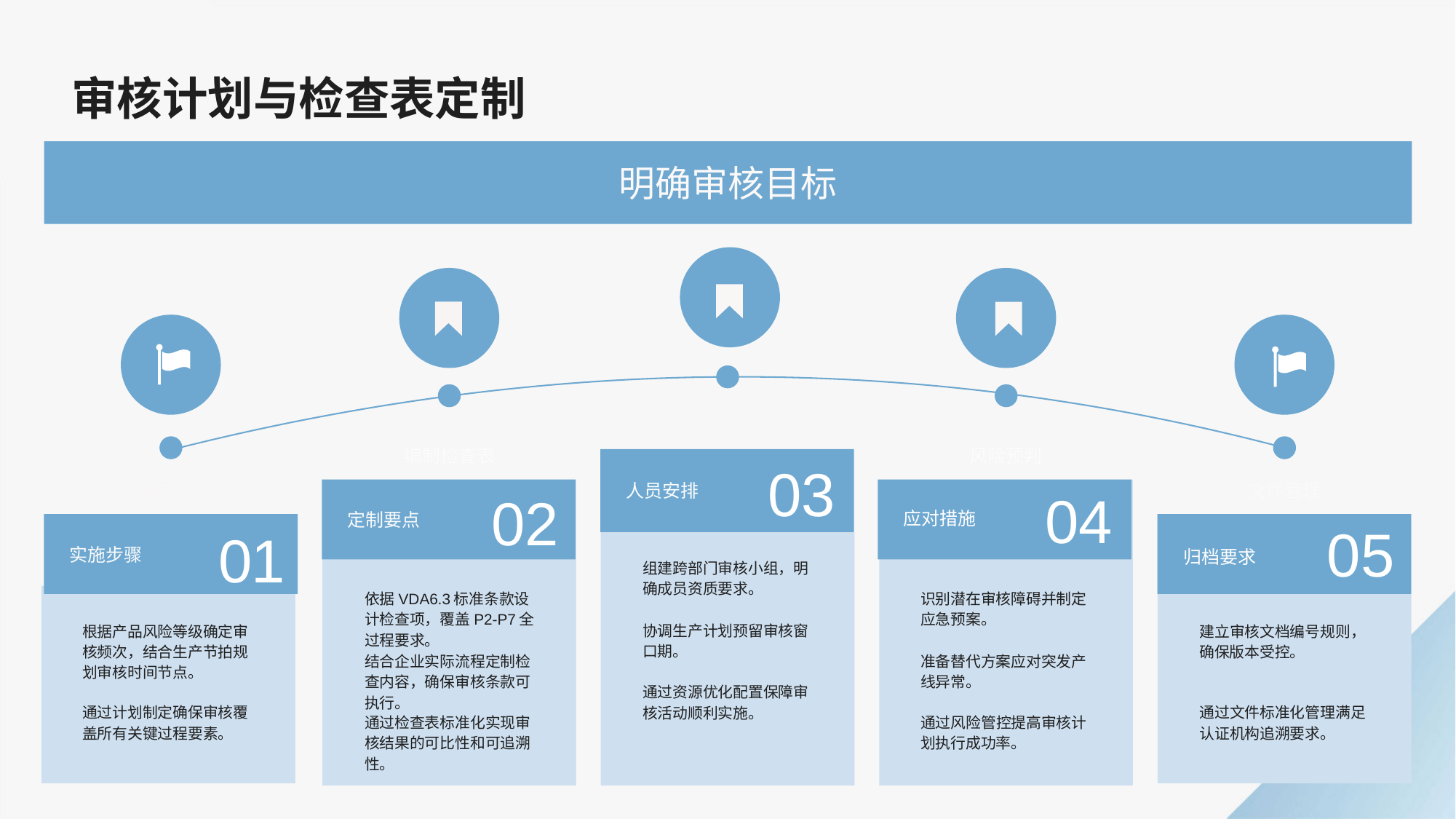

审核计划与检查表定制

明确审核目标

资源调配

编制检查表
风险预判

03
人员安排
04

制定计划

文件管理
02
应对措施
定制要点
05

01

实施步骤
归档要求
组建跨部门审核小组，明确成员资质要求。

依据VDA6.3标准条款设计检查项，覆盖P2-P7全过程要求。
识别潜在审核障碍并制定应急预案。
协调生产计划预留审核窗口期。
根据产品风险等级确定审核频次，结合生产节拍规划审核时间节点。
建立审核文档编号规则，确保版本受控。
结合企业实际流程定制检查内容，确保审核条款可执行。
准备替代方案应对突发产线异常。
通过资源优化配置保障审核活动顺利实施。
通过计划制定确保审核覆盖所有关键过程要素。
通过文件标准化管理满足认证机构追溯要求。
通过检查表标准化实现审核结果的可比性和可追溯性。
通过风险管控提高审核计划执行成功率。